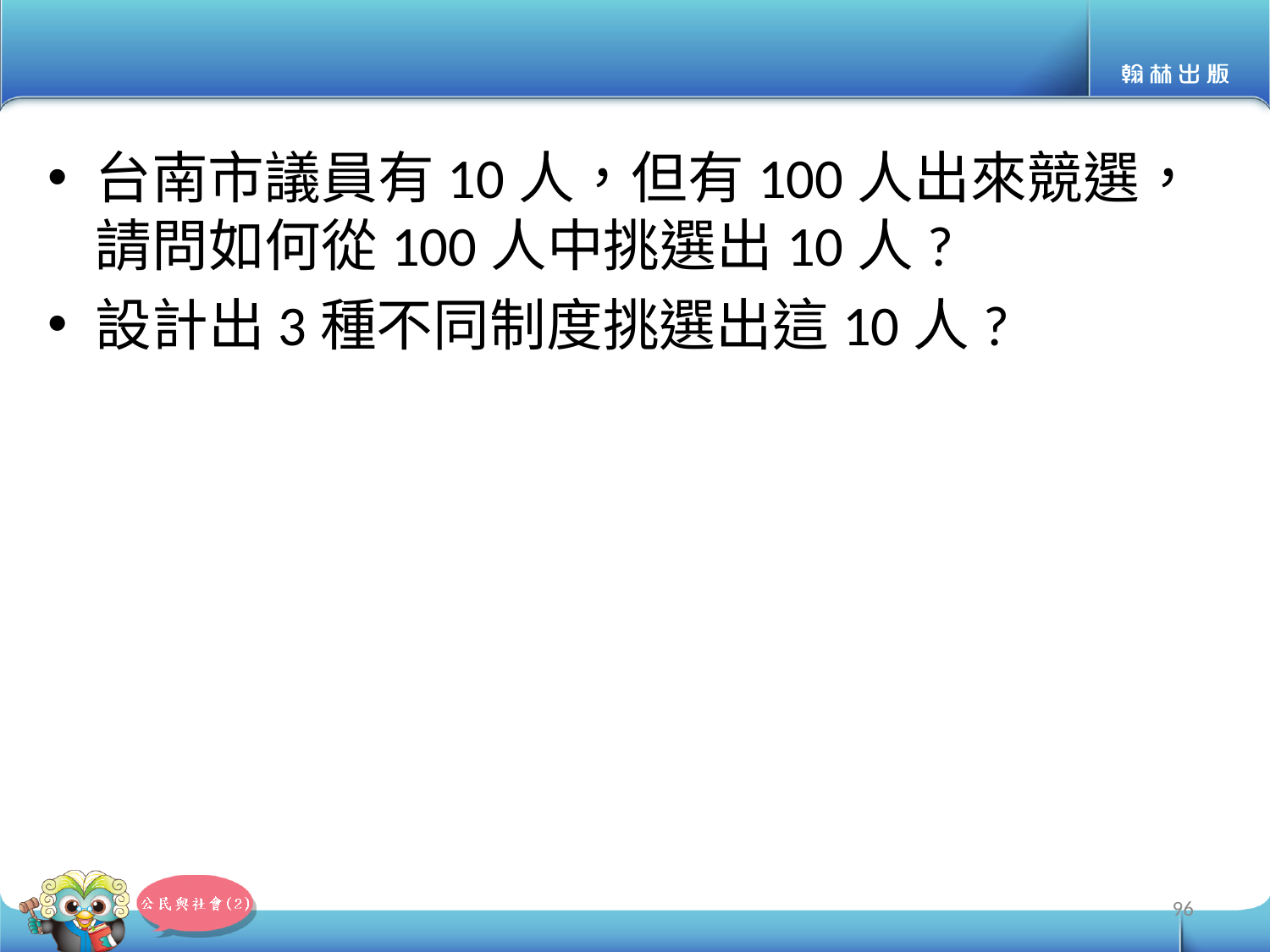

#
台南市議員有10人，但有100人出來競選，請問如何從100人中挑選出10人?
設計出3種不同制度挑選出這10人?

96